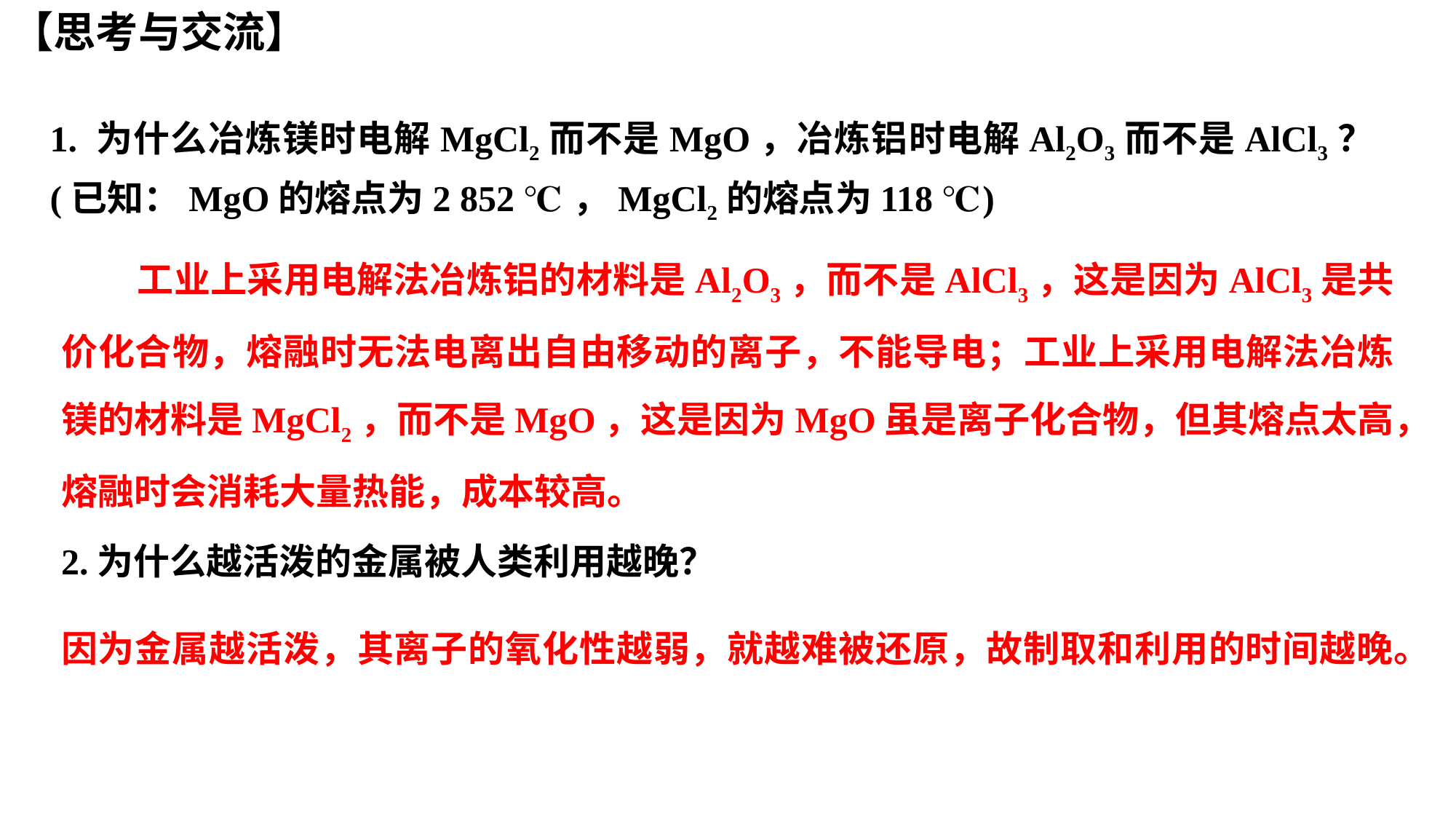

【思考与交流】
1. 为什么冶炼镁时电解MgCl2而不是MgO，冶炼铝时电解Al2O3而不是AlCl3？(已知：MgO的熔点为2 852 ℃，MgCl2的熔点为118 ℃)
        工业上采用电解法冶炼铝的材料是Al2O3，而不是AlCl3，这是因为AlCl3是共价化合物，熔融时无法电离出自由移动的离子，不能导电；工业上采用电解法冶炼镁的材料是MgCl2，而不是MgO，这是因为MgO虽是离子化合物，但其熔点太高，熔融时会消耗大量热能，成本较高。
2.为什么越活泼的金属被人类利用越晚？
因为金属越活泼，其离子的氧化性越弱，就越难被还原，故制取和利用的时间越晚。